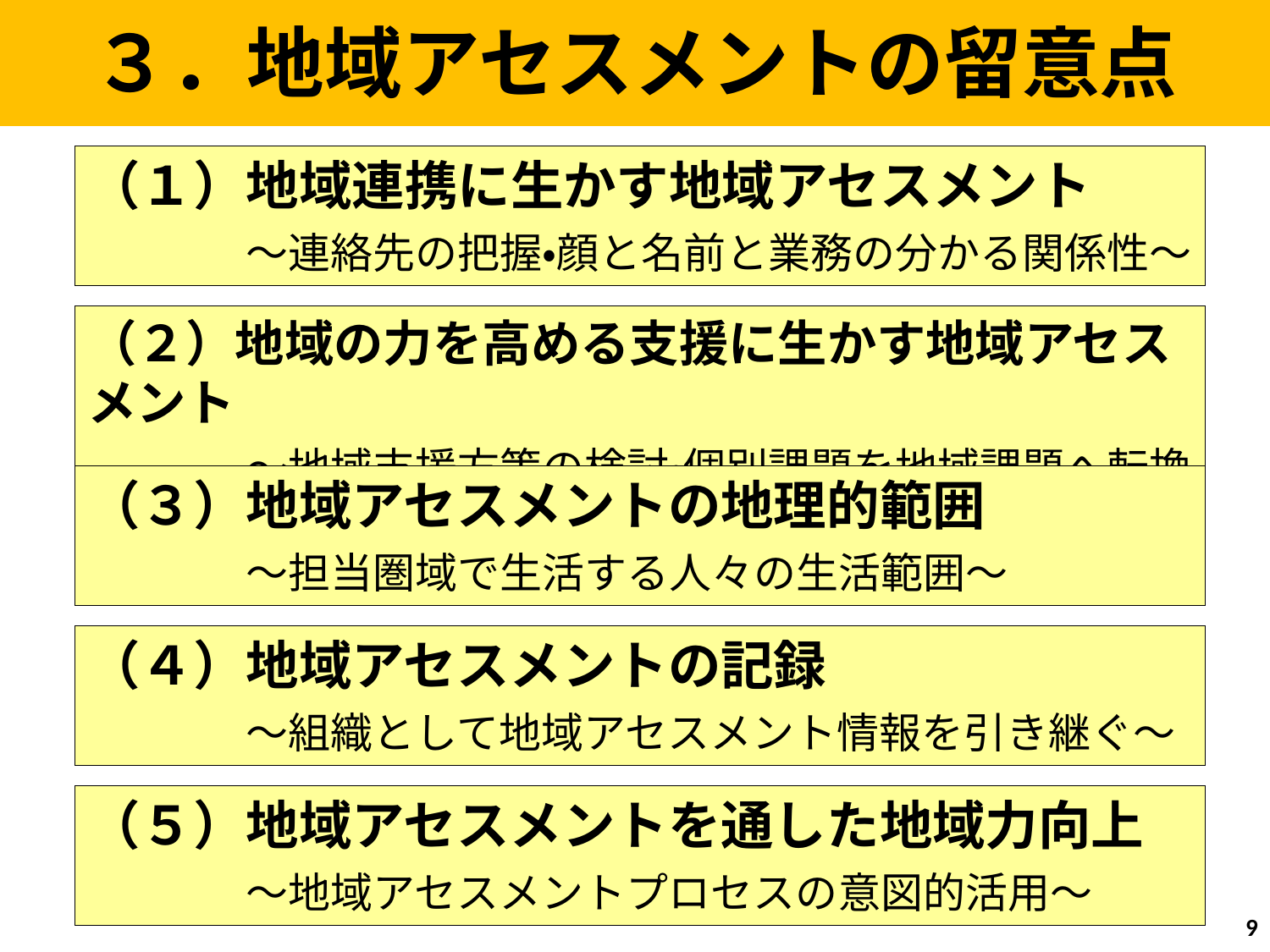

３．地域アセスメントの留意点
（１）地域連携に生かす地域アセスメント
　　　～連絡先の把握・顔と名前と業務の分かる関係性～
（２）地域の力を高める支援に生かす地域アセスメント
　　　～地域支援方策の検討・個別課題を地域課題へ転換～
（３）地域アセスメントの地理的範囲
　　　～担当圏域で生活する人々の生活範囲～
（４）地域アセスメントの記録
　　　～組織として地域アセスメント情報を引き継ぐ～
（５）地域アセスメントを通した地域力向上
　　　～地域アセスメントプロセスの意図的活用～
9